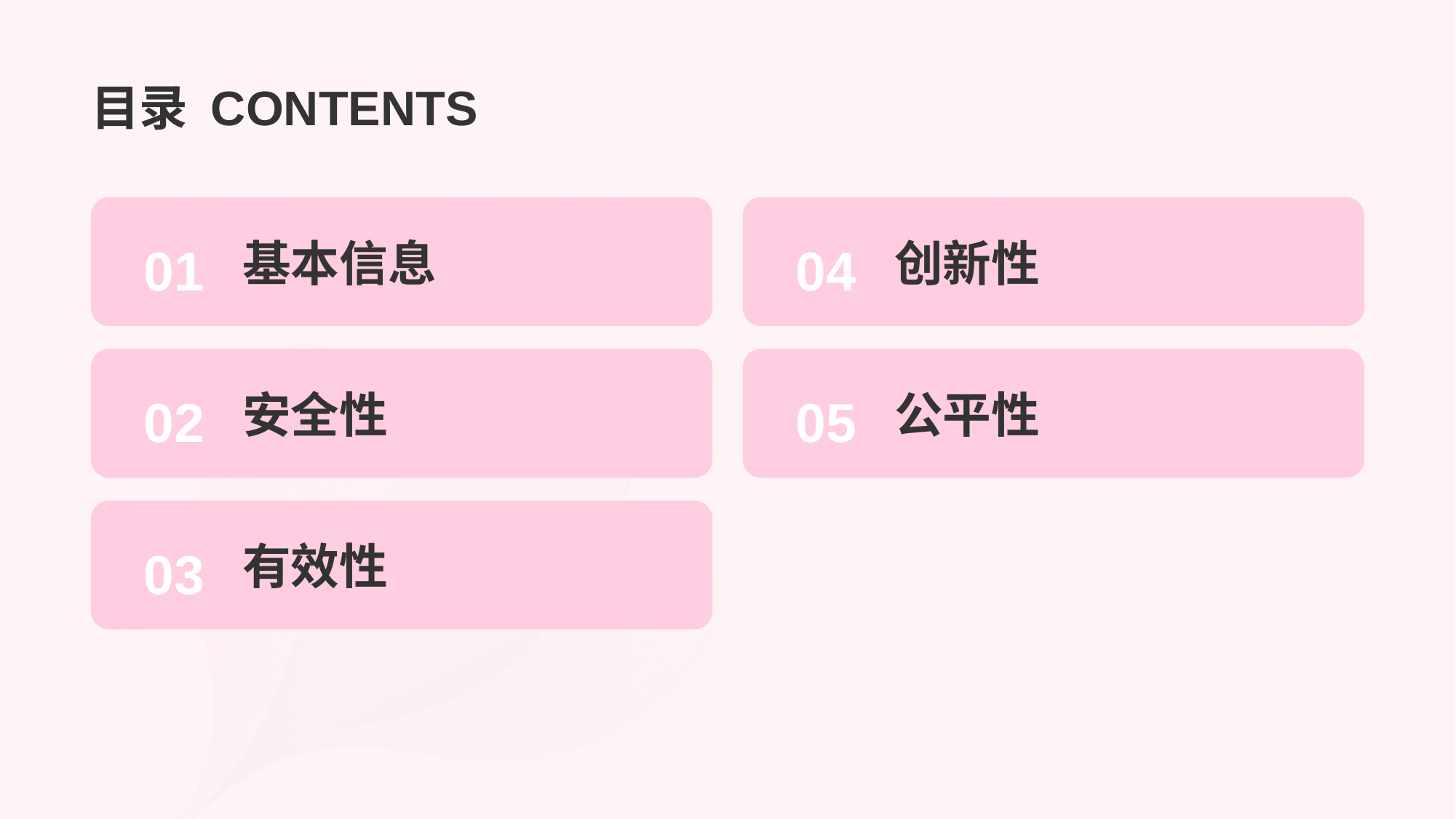

目录 CONTENTS

基本信息
创新性
01
04

安全性
公平性
02
05

有效性
03